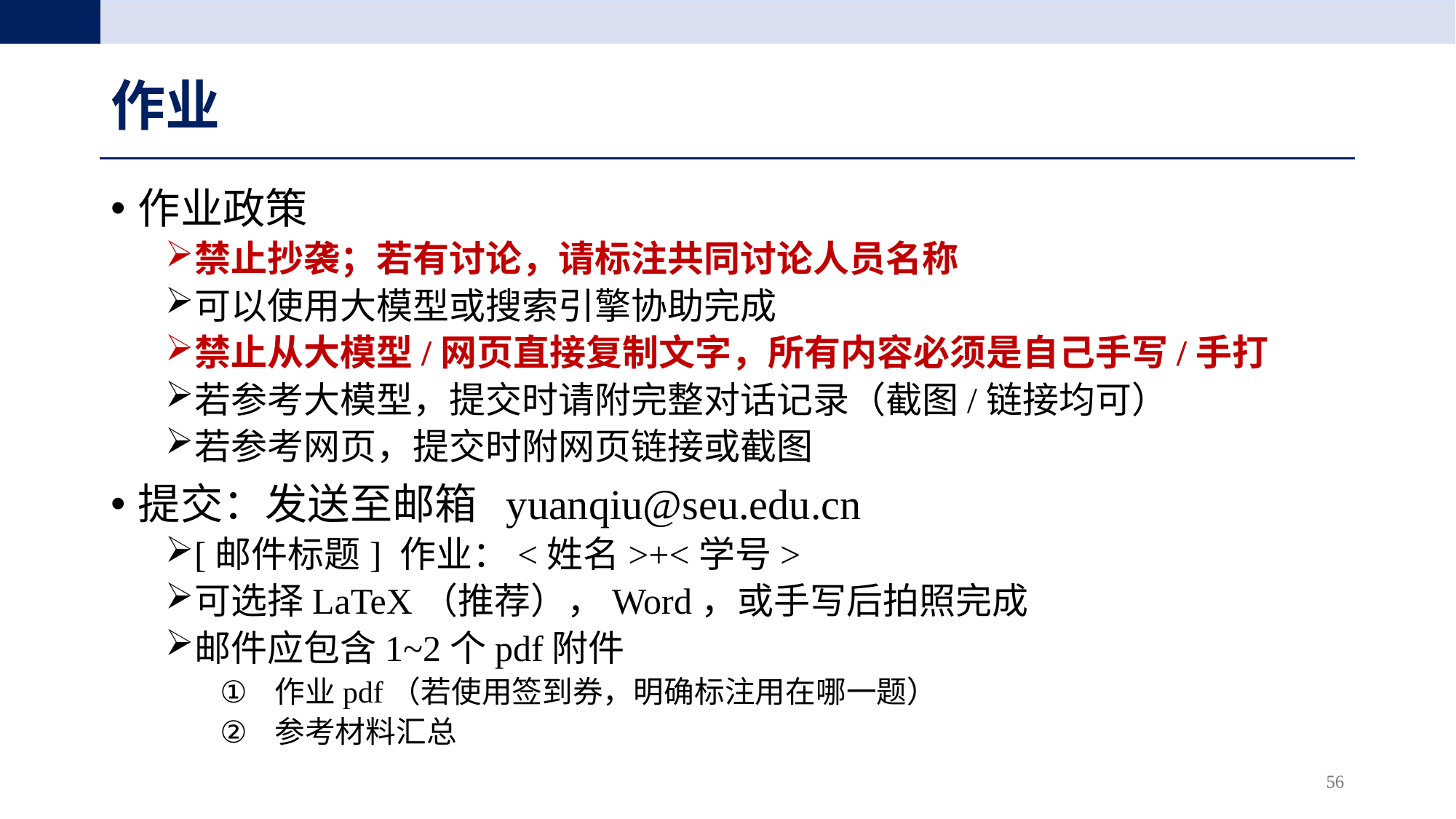

# 作业
作业政策
禁止抄袭；若有讨论，请标注共同讨论人员名称
可以使用大模型或搜索引擎协助完成
禁止从大模型/网页直接复制文字，所有内容必须是自己手写/手打
若参考大模型，提交时请附完整对话记录（截图/链接均可）
若参考网页，提交时附网页链接或截图
提交：发送至邮箱  yuanqiu@seu.edu.cn
[邮件标题] 作业：<姓名>+<学号>
可选择LaTeX（推荐），Word，或手写后拍照完成
邮件应包含1~2个pdf附件
作业pdf（若使用签到券，明确标注用在哪一题）
参考材料汇总

56